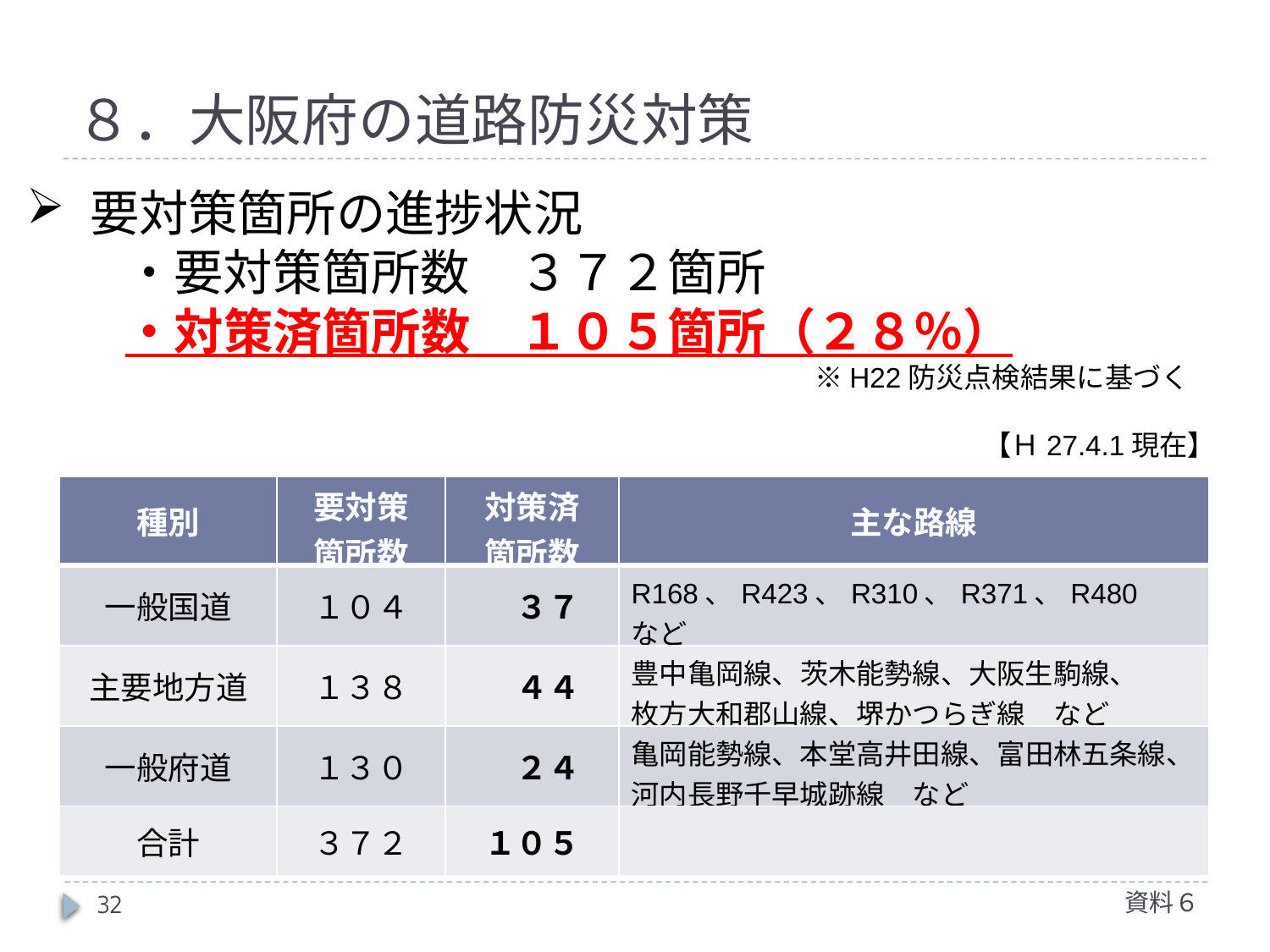

# ８．大阪府の道路防災対策
要対策箇所の進捗状況
　　・要対策箇所数　３７２箇所
　　・対策済箇所数　１０５箇所（２８％）
　　　　　　　　　　　　　　　　　　　　　　　　　　　　※H22防災点検結果に基づく

　　　　　　　　　　　　　　　　　　　　　　　　　　　　　　　　　　【Ｈ27.4.1現在】
| 種別 | 要対策 箇所数 | 対策済 箇所数 | 主な路線 |
| --- | --- | --- | --- |
| 一般国道 | １０４ | ３７ | R168、R423、R310、R371、R480　など |
| 主要地方道 | １３８ | ４４ | 豊中亀岡線、茨木能勢線、大阪生駒線、 枚方大和郡山線、堺かつらぎ線　など |
| 一般府道 | １３０ | ２４ | 亀岡能勢線、本堂高井田線、富田林五条線、 河内長野千早城跡線　など |
| 合計 | ３７２ | １０５ |  |
資料６
32